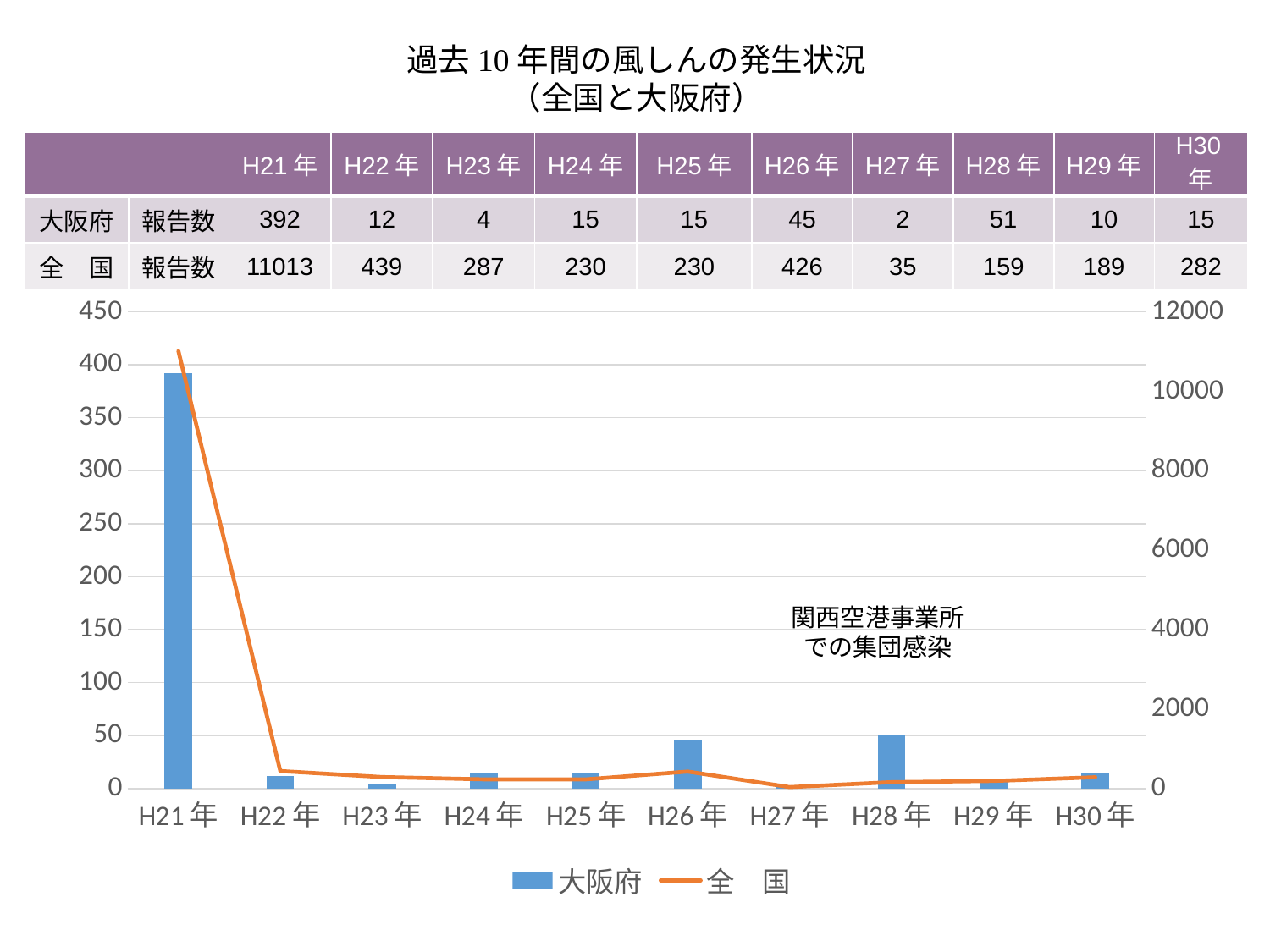

過去10年間の風しんの発生状況
（全国と大阪府）

|  |  | H21年 | H22年 | H23年 | H24年 | H25年 | H26年 | H27年 | H28年 | H29年 | H30年 |
| --- | --- | --- | --- | --- | --- | --- | --- | --- | --- | --- | --- |
| 大阪府 | 報告数 | 392 | 12 | 4 | 15 | 15 | 45 | 2 | 51 | 10 | 15 |
| 全　国 | 報告数 | 11013 | 439 | 287 | 230 | 230 | 426 | 35 | 159 | 189 | 282 |

### Chart

| Category | 大阪府 | 全　国 |
|---|---|---|
| H21年 | 392.0 | 11013.0 |
| H22年 | 12.0 | 439.0 |
| H23年 | 4.0 | 287.0 |
| H24年 | 15.0 | 230.0 |
| H25年 | 15.0 | 230.0 |
| H26年 | 45.0 | 426.0 |
| H27年 | 2.0 | 35.0 |
| H28年 | 51.0 | 159.0 |
| H29年 | 9.0 | 189.0 |
| H30年 | 15.0 | 282.0 |
関西空港事業所での集団感染